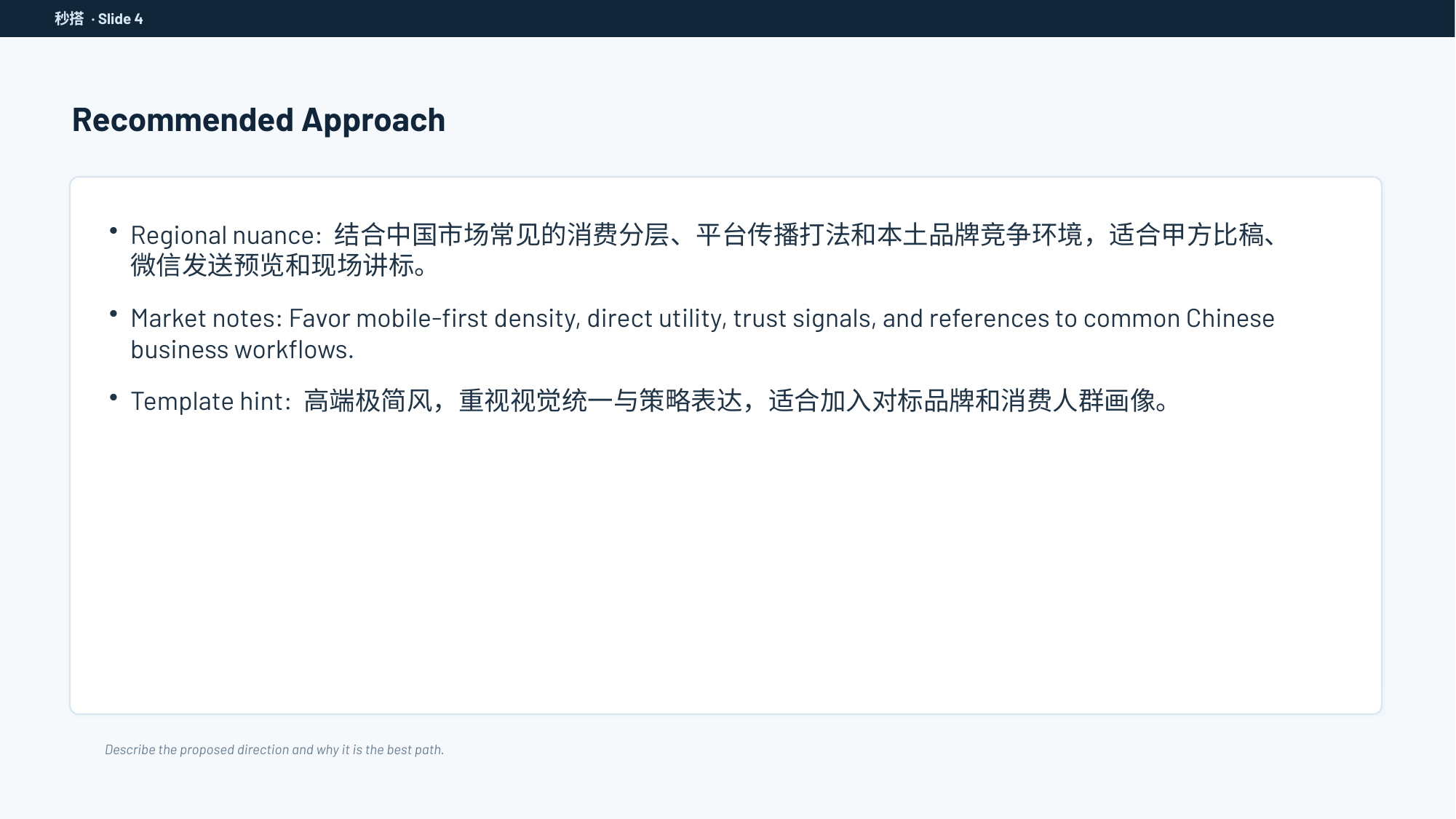

秒搭 · Slide 4
Recommended Approach

Regional nuance: 结合中国市场常见的消费分层、平台传播打法和本土品牌竞争环境，适合甲方比稿、微信发送预览和现场讲标。
Market notes: Favor mobile-first density, direct utility, trust signals, and references to common Chinese business workflows.
Template hint: 高端极简风，重视视觉统一与策略表达，适合加入对标品牌和消费人群画像。
Describe the proposed direction and why it is the best path.